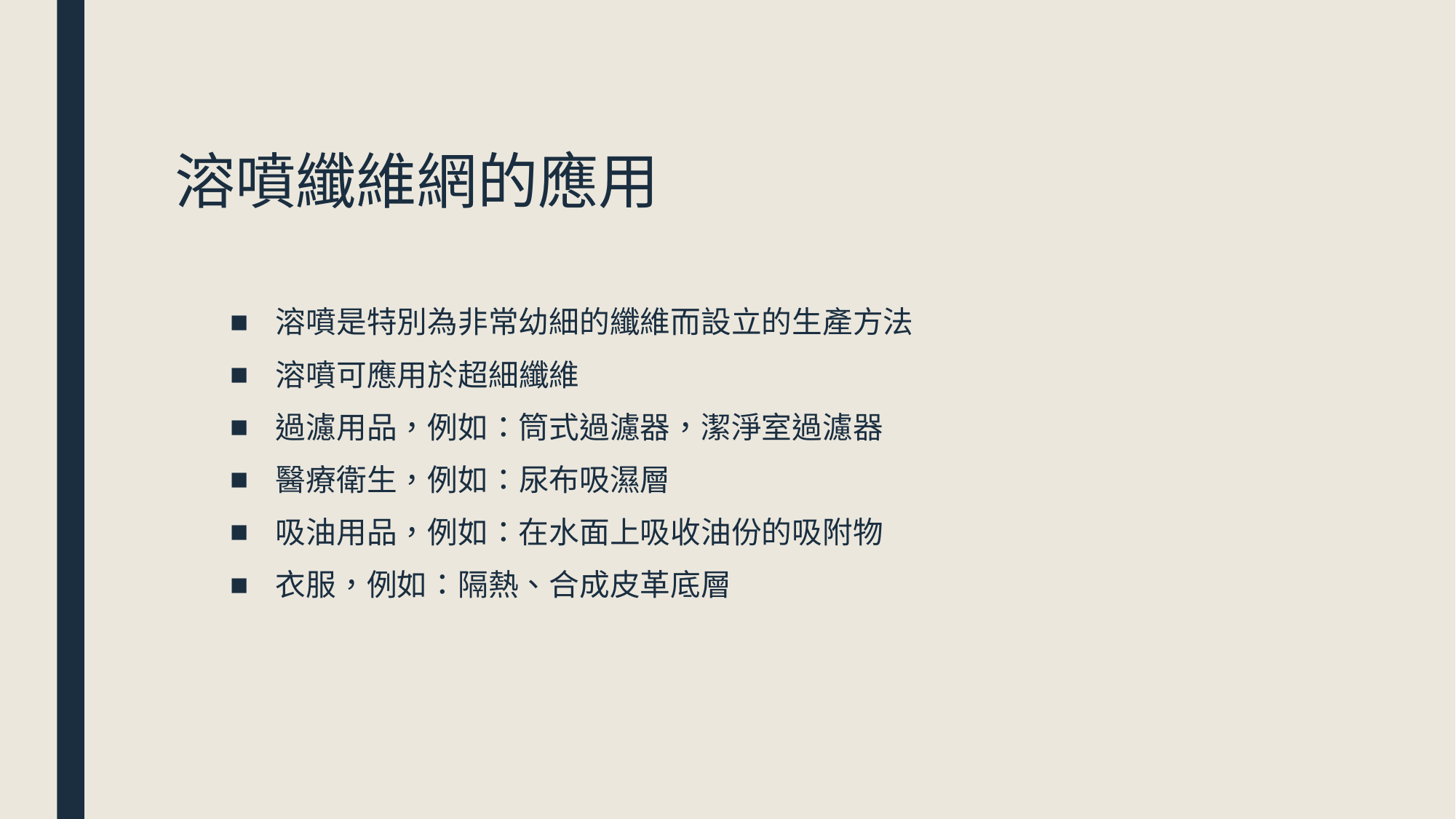

# 溶噴纖維網的應用
溶噴是特別為非常幼細的纖維而設立的生產方法
溶噴可應用於超細纖維
過濾用品，例如：筒式過濾器，潔淨室過濾器
醫療衛生，例如：尿布吸濕層
吸油用品，例如：在水面上吸收油份的吸附物
衣服，例如：隔熱、合成皮革底層